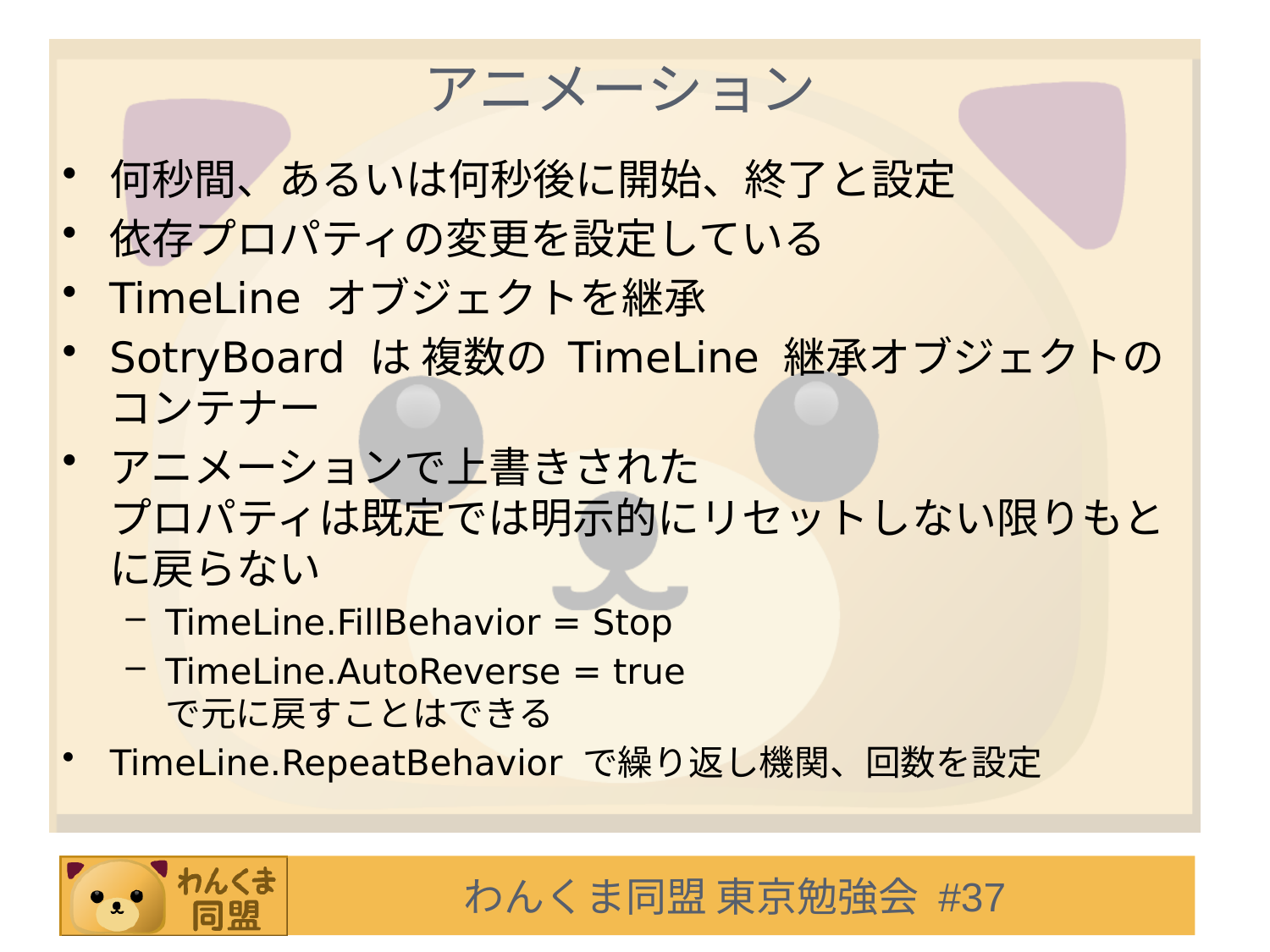

# アニメーション
何秒間、あるいは何秒後に開始、終了と設定
依存プロパティの変更を設定している
TimeLine オブジェクトを継承
SotryBoard は 複数の TimeLine 継承オブジェクトのコンテナー
アニメーションで上書きされた
プロパティは既定では明示的にリセットしない限りもとに戻らない
TimeLine.FillBehavior = Stop
TimeLine.AutoReverse = true
で元に戻すことはできる
TimeLine.RepeatBehavior で繰り返し機関、回数を設定